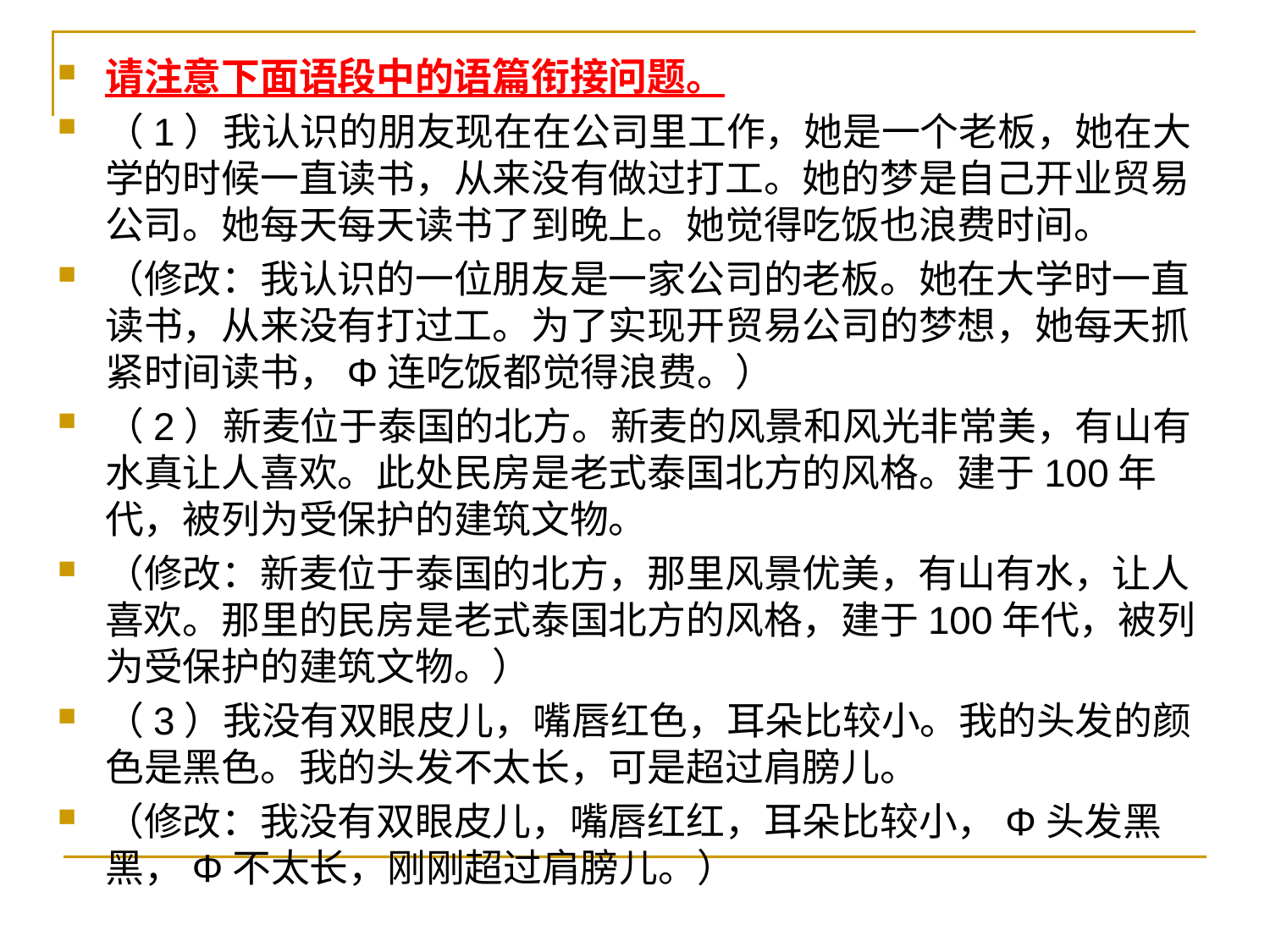

请注意下面语段中的语篇衔接问题。
（1）我认识的朋友现在在公司里工作，她是一个老板，她在大学的时候一直读书，从来没有做过打工。她的梦是自己开业贸易公司。她每天每天读书了到晚上。她觉得吃饭也浪费时间。
（修改：我认识的一位朋友是一家公司的老板。她在大学时一直读书，从来没有打过工。为了实现开贸易公司的梦想，她每天抓紧时间读书，Φ连吃饭都觉得浪费。）
（2）新麦位于泰国的北方。新麦的风景和风光非常美，有山有水真让人喜欢。此处民房是老式泰国北方的风格。建于100年代，被列为受保护的建筑文物。
（修改：新麦位于泰国的北方，那里风景优美，有山有水，让人喜欢。那里的民房是老式泰国北方的风格，建于100年代，被列为受保护的建筑文物。）
（3）我没有双眼皮儿，嘴唇红色，耳朵比较小。我的头发的颜色是黑色。我的头发不太长，可是超过肩膀儿。
（修改：我没有双眼皮儿，嘴唇红红，耳朵比较小，Φ头发黑黑，Φ不太长，刚刚超过肩膀儿。）